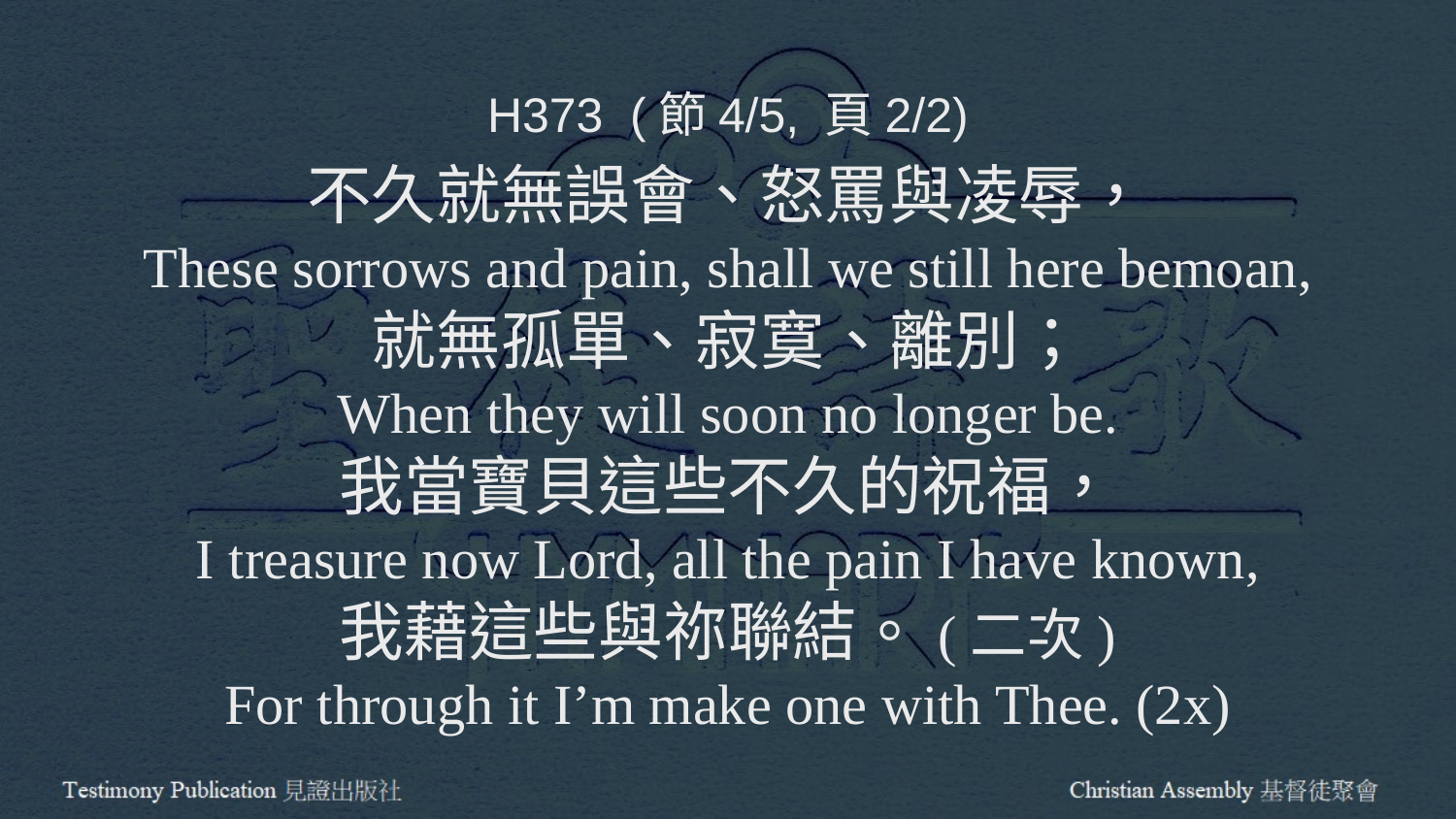

H373  (節4/5, 頁2/2)
不久就無誤會、怒罵與凌辱，
These sorrows and pain, shall we still here bemoan,
就無孤單、寂寞、離別；
When they will soon no longer be.
我當寶貝這些不久的祝福，
I treasure now Lord, all the pain I have known,
我藉這些與祢聯結。(二次)
For through it I’m make one with Thee. (2x)